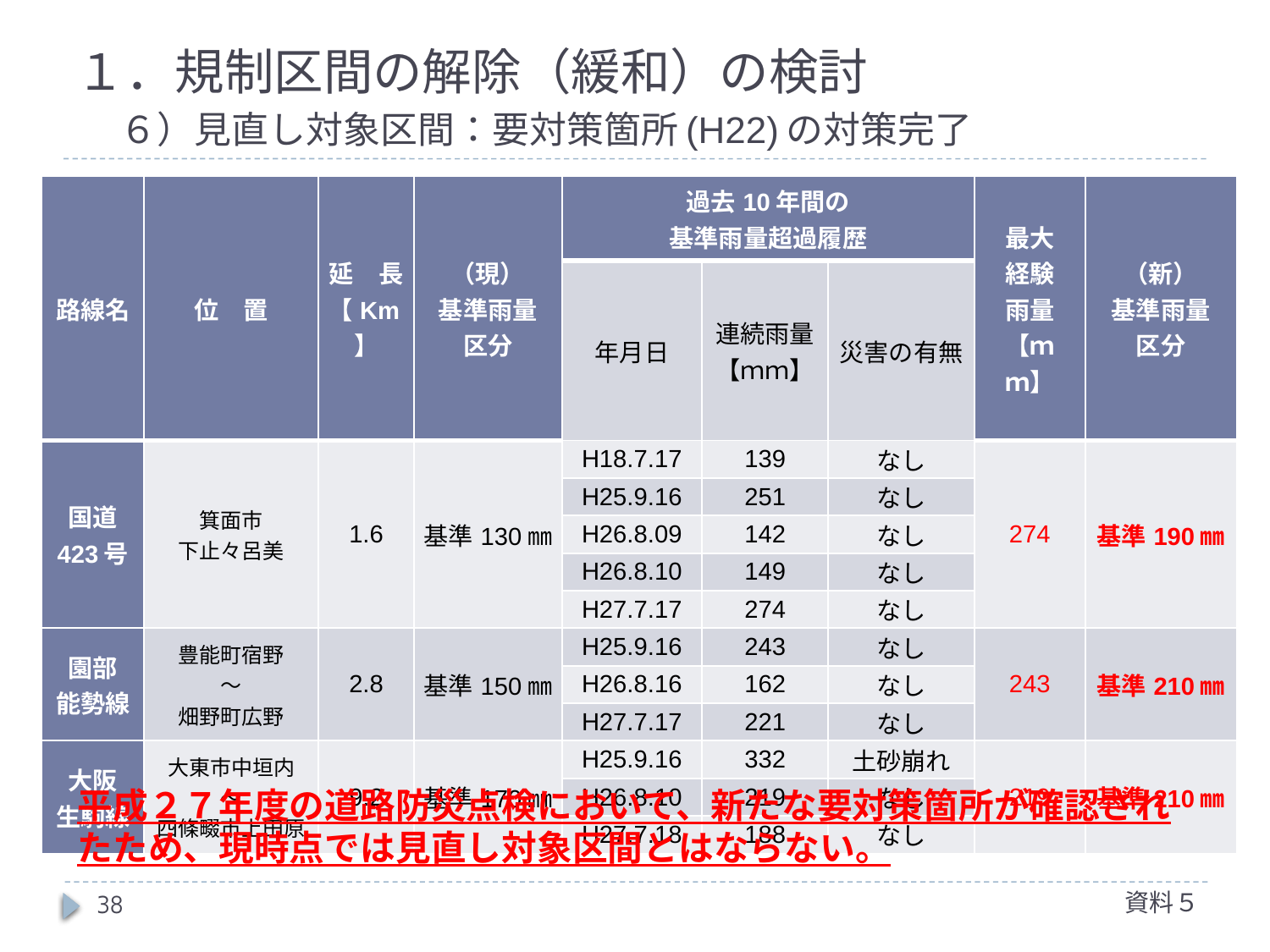

# １．規制区間の解除（緩和）の検討 　６）見直し対象区間：要対策箇所(H22)の対策完了
| 路線名 | 位　置 | 延　長 【Km】 | （現） 基準雨量 区分 | 過去10年間の 基準雨量超過履歴 |  |  | 最大 経験 雨量 【ｍｍ】 | （新） 基準雨量 区分 |
| --- | --- | --- | --- | --- | --- | --- | --- | --- |
|  |  |  |  | 年月日 | 連続雨量 【ｍｍ】 | 災害の有無 |  |  |
| 国道 423号 | 箕面市 下止々呂美 | 1.6 | 基準130㎜ | H18.7.17 | 139 | なし | 274 | 基準190㎜ |
|  |  |  |  | H25.9.16 | 251 | なし |  |  |
|  |  |  |  | H26.8.09 | 142 | なし |  |  |
|  |  |  |  | H26.8.10 | 149 | なし |  |  |
|  |  |  |  | H27.7.17 | 274 | なし |  |  |
| 園部 能勢線 | 豊能町宿野 ～ 畑野町広野 | 2.8 | 基準150㎜ | H25.9.16 | 243 | なし | 243 | 基準210㎜ |
|  |  |  |  | H26.8.16 | 162 | なし |  |  |
|  |  |  |  | H27.7.17 | 221 | なし |  |  |
| 大阪 生駒線 | 大東市中垣内 ～ 四條畷市上田原 | 9.2 | 基準170㎜ | H25.9.16 | 332 | 土砂崩れ | 219 | 基準210㎜ |
|  |  |  |  | H26.8.10 | 219 | なし |  |  |
|  |  |  |  | H27.7.18 | 188 | なし |  |  |
平成２７年度の道路防災点検において、新たな要対策箇所が確認されたため、現時点では見直し対象区間とはならない。
資料５
38